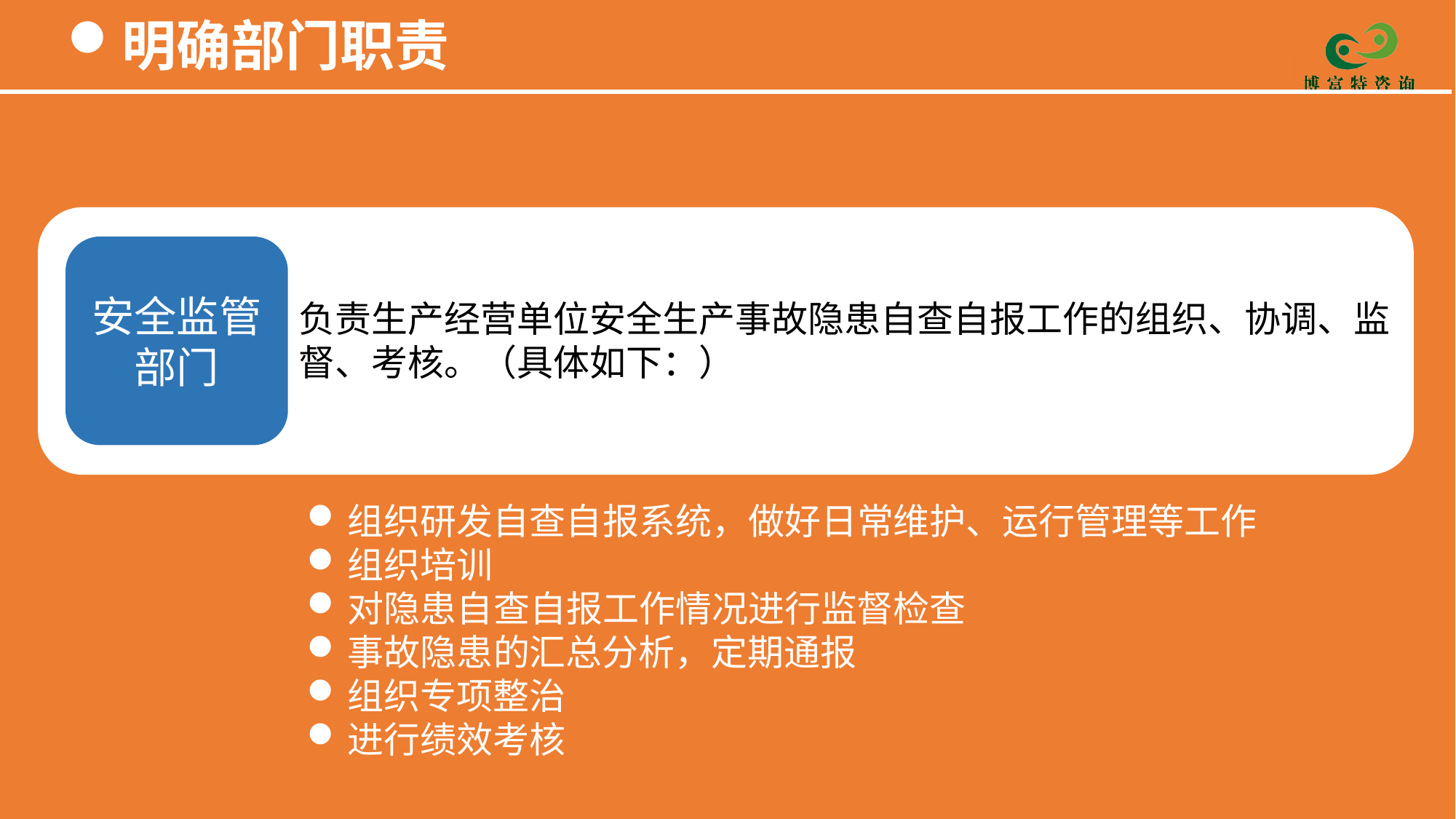

明确部门职责

安全监管部门
负责生产经营单位安全生产事故隐患自查自报工作的组织、协调、监督、考核。（具体如下：）
组织研发自查自报系统，做好日常维护、运行管理等工作
组织培训
对隐患自查自报工作情况进行监督检查
事故隐患的汇总分析，定期通报
组织专项整治
进行绩效考核